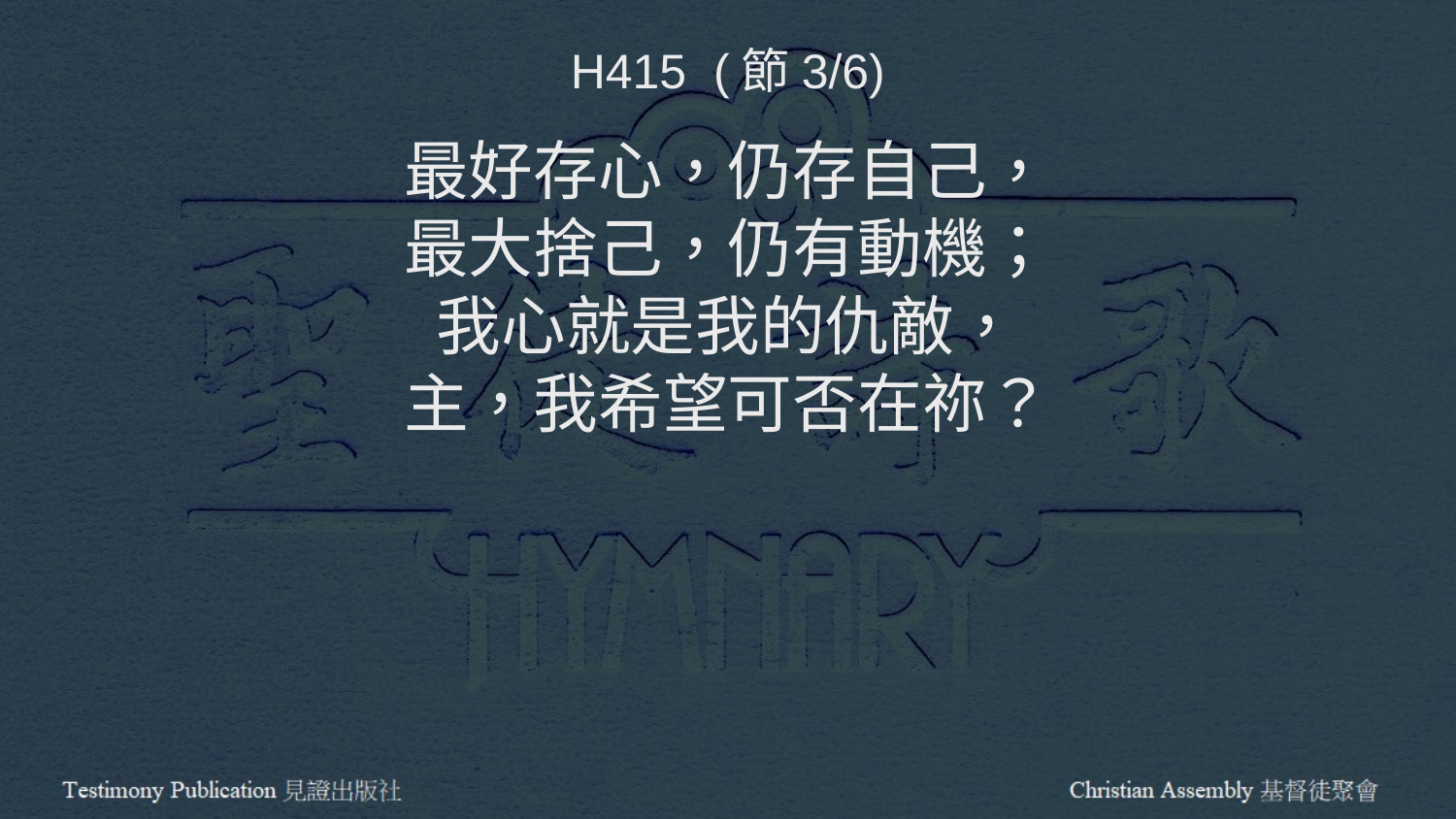

H415  (節3/6)

最好存心，仍存自己，
最大捨己，仍有動機；
我心就是我的仇敵，
主，我希望可否在祢？